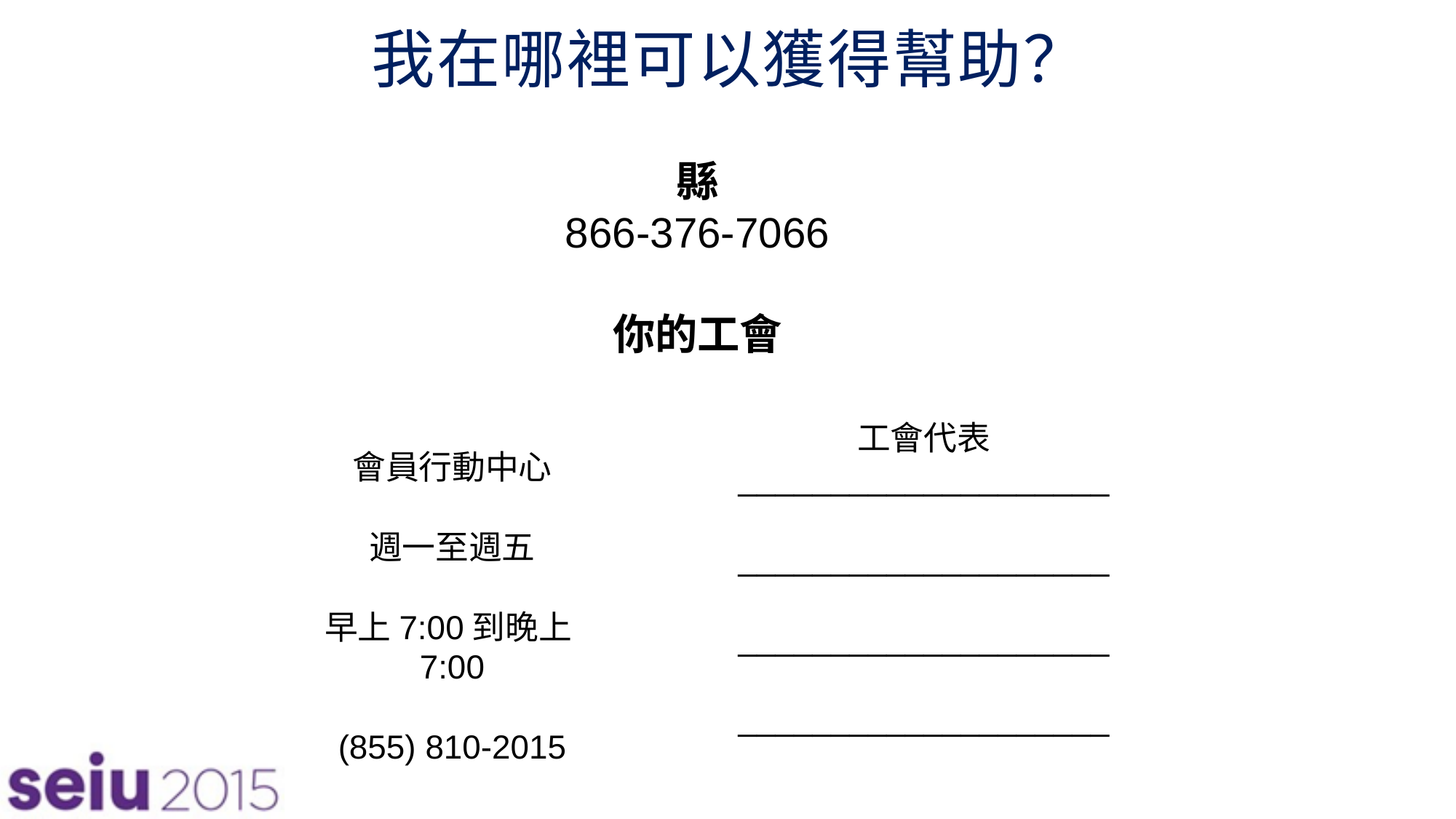

我在哪裡可以獲得幫助？
縣
866-376-7066

你的工會

工會代表
____________________

____________________

____________________

____________________

會員行動中心

週一至週五

早上7:00到晚上7:00

(855) 810-2015